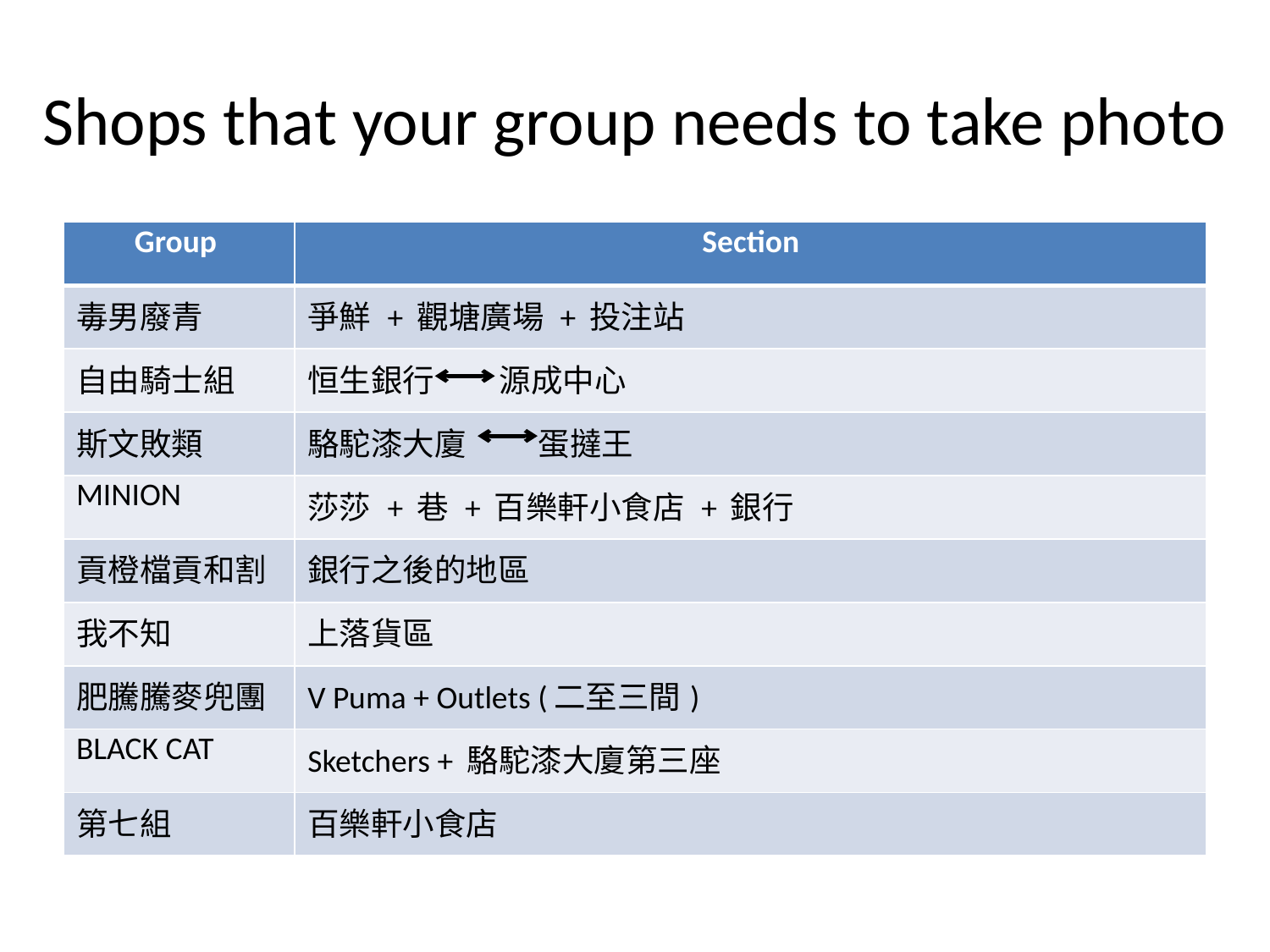

# Shops that your group needs to take photo
| Group | Section |
| --- | --- |
| 毒男廢青 | 爭鮮 + 觀塘廣場 + 投注站 |
| 自由騎士組 | 恒生銀行 源成中心 |
| 斯文敗類 | 駱駝漆大廈 蛋撻王 |
| MINION | 莎莎 + 巷 + 百樂軒小食店 + 銀行 |
| 貢橙檔貢和割 | 銀行之後的地區 |
| 我不知 | 上落貨區 |
| 肥騰騰麥兜團 | V Puma + Outlets (二至三間) |
| BLACK CAT | Sketchers + 駱駝漆大廈第三座 |
| 第七組 | 百樂軒小食店 |